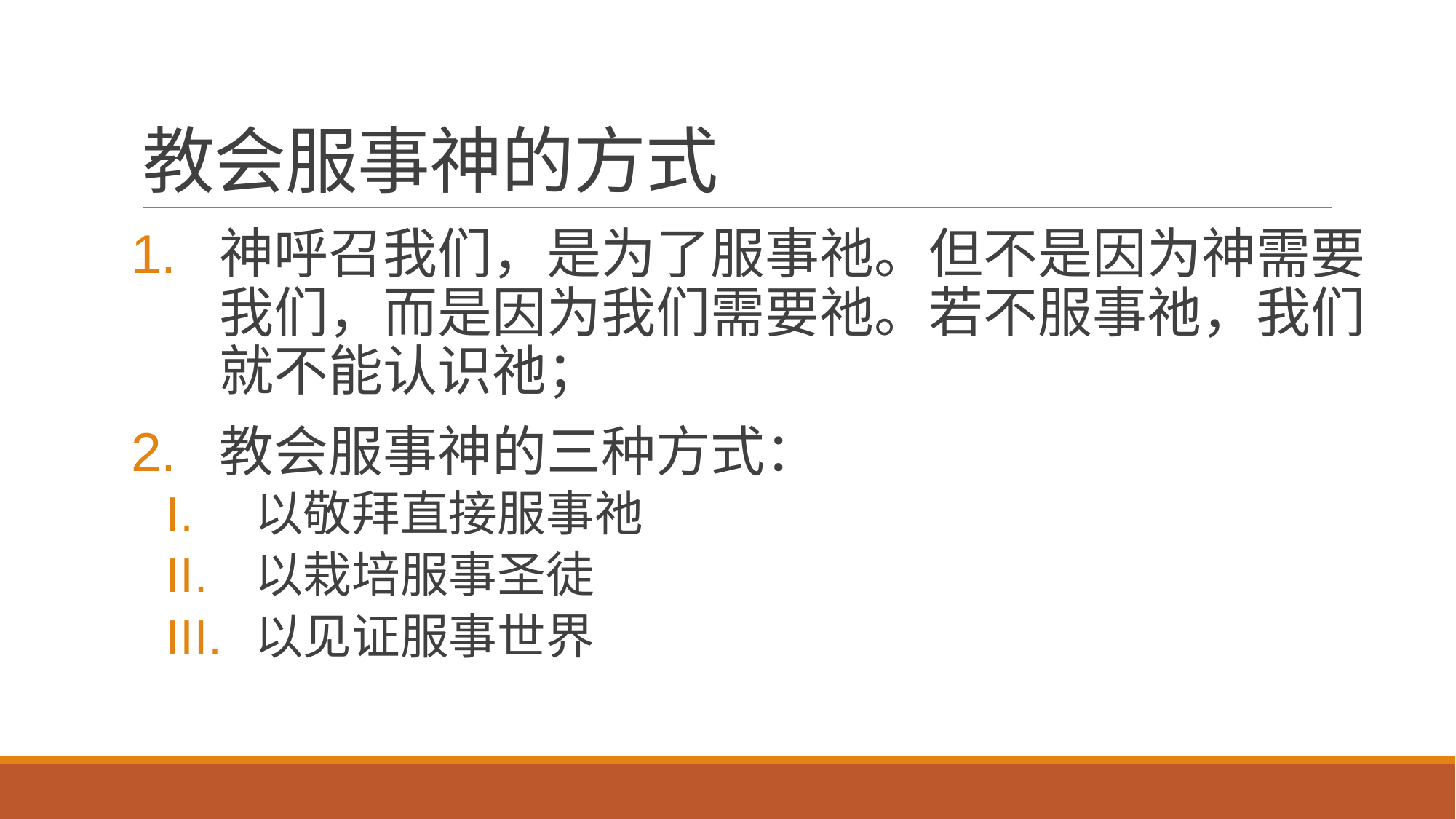

# 教会服事神的方式
神呼召我们，是为了服事祂。但不是因为神需要我们，而是因为我们需要祂。若不服事祂，我们就不能认识祂；
教会服事神的三种方式：
以敬拜直接服事祂
以栽培服事圣徒
以见证服事世界